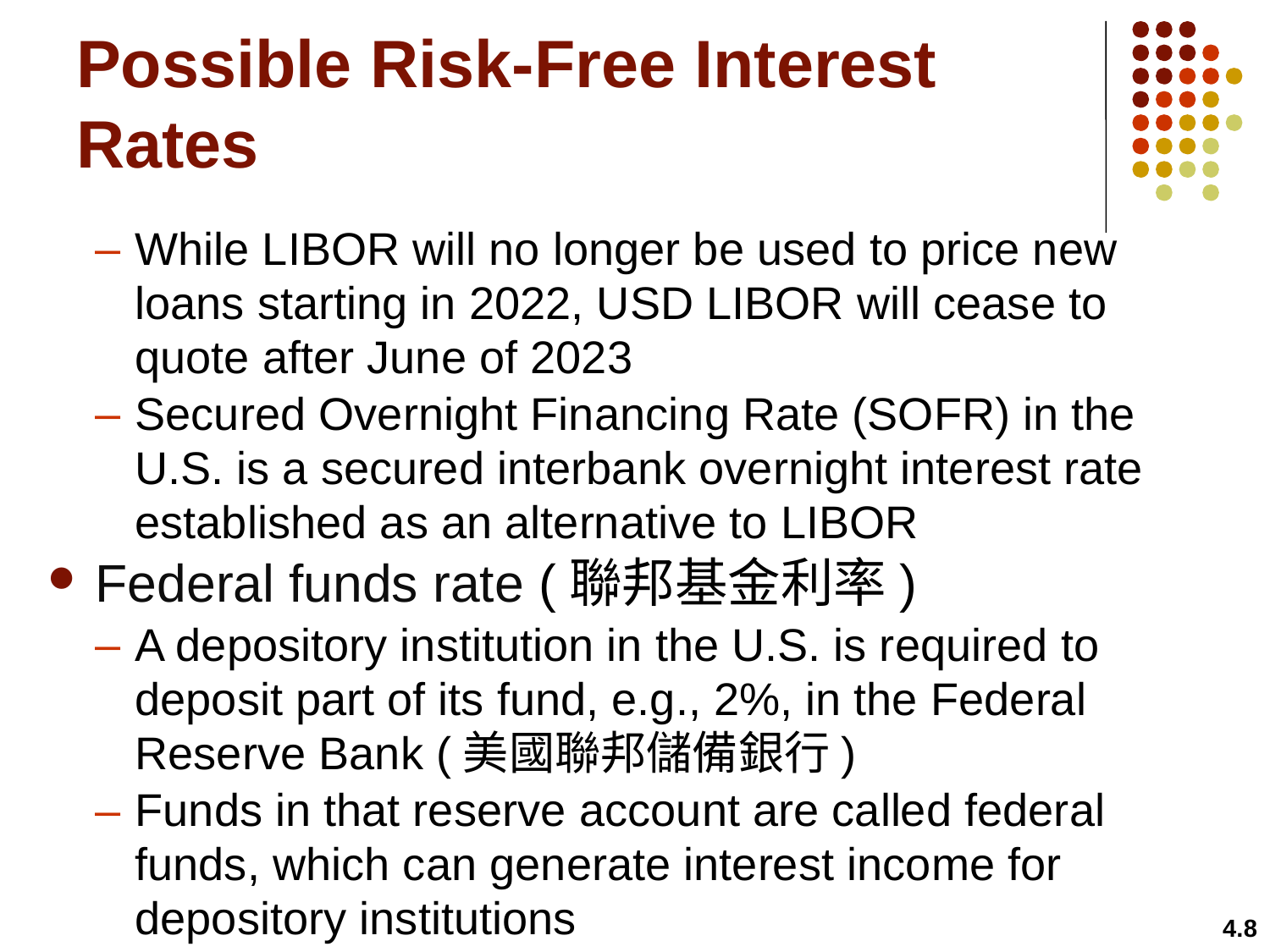

# Possible Risk-Free Interest Rates
While LIBOR will no longer be used to price new loans starting in 2022, USD LIBOR will cease to quote after June of 2023
Secured Overnight Financing Rate (SOFR) in the U.S. is a secured interbank overnight interest rate established as an alternative to LIBOR
Federal funds rate (聯邦基金利率)
A depository institution in the U.S. is required to deposit part of its fund, e.g., 2%, in the Federal Reserve Bank (美國聯邦儲備銀行)
Funds in that reserve account are called federal funds, which can generate interest income for depository institutions

4.8